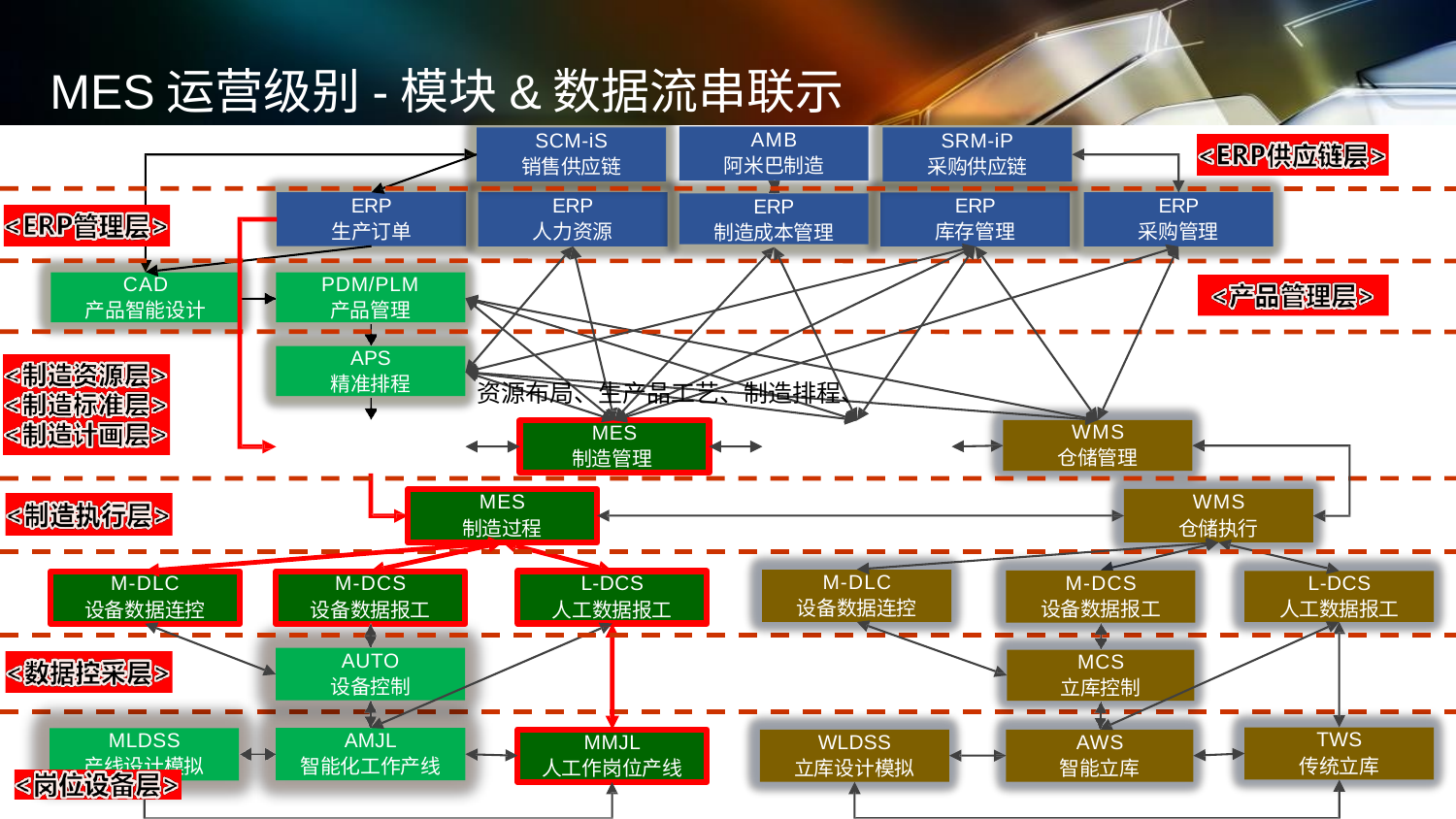

# MES运营级别-模块&数据流串联示意图

AMB
阿米巴制造
SCM-iS
销售供应链
SRM-iP
采购供应链

ERP
生产订单
ERP
人力资源
ERP
库存管理
ERP
采购管理

ERP
制造成本管理

CAD
产品智能设计
PDM/PLM
产品管理

APS
精准排程

资源布局、生产品工艺、制造排程、

WMS
仓储管理
MES
制造派工
MES
制造管理3C
MES
制造工程4E

MES
制造过程
WMS
仓储执行

M-DLC
设备数据连控
L-DCS
人工数据报工
M-DCS
设备数据报工
L-DCS
人工数据报工
M-DLC
设备数据连控
M-DCS
设备数据报工

AUTO
设备控制
MCS
立库控制

TWS
传统立库
AMJL
智能化工作产线
MLDSS
产线设计模拟
MMJL
人工作岗位产线
WLDSS
立库设计模拟
AWS
智能立库